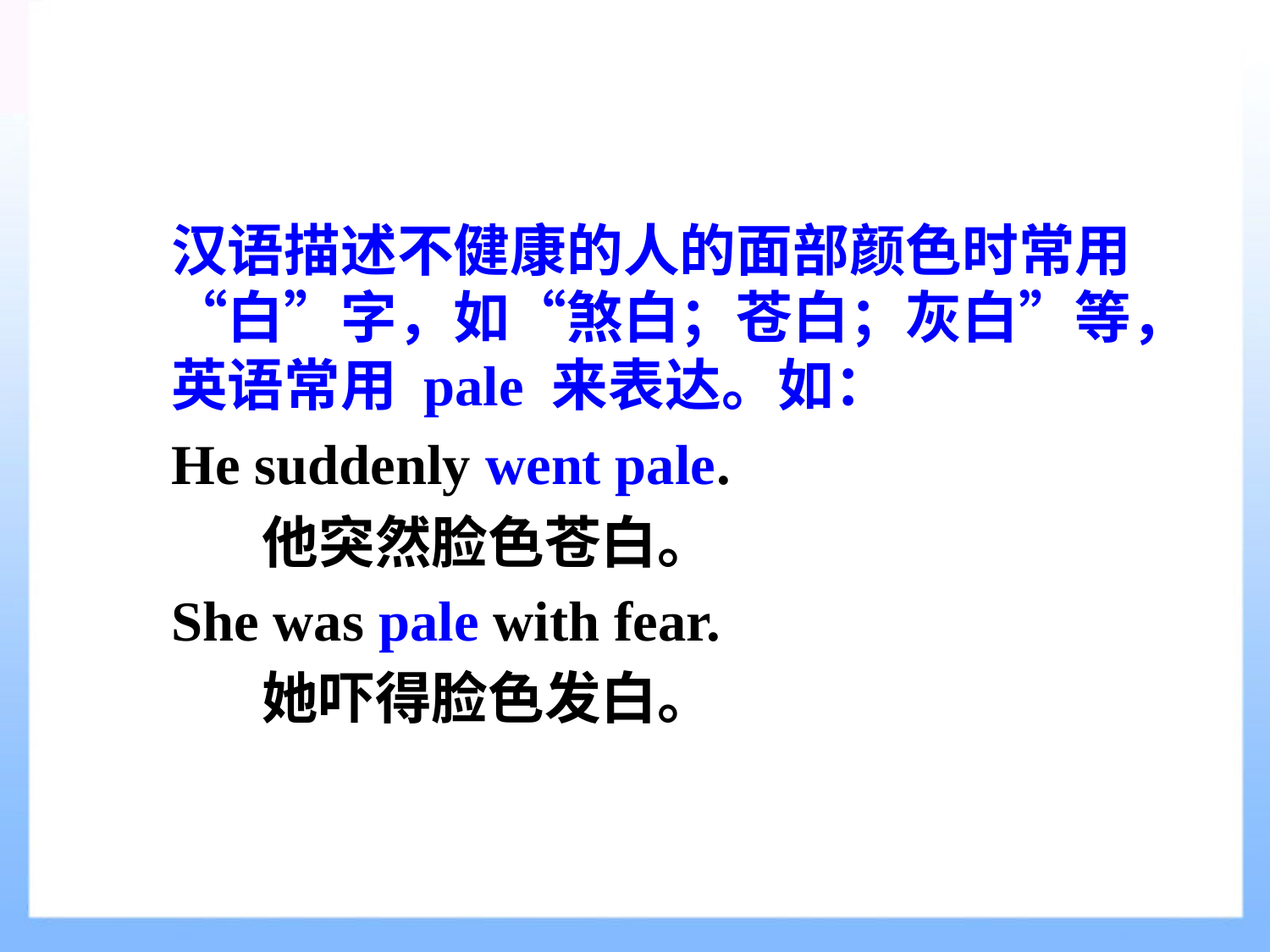

汉语描述不健康的人的面部颜色时常用“白”字，如“煞白；苍白；灰白”等，英语常用 pale 来表达。如：
He suddenly went pale.
      他突然脸色苍白。
She was pale with fear.
      她吓得脸色发白。